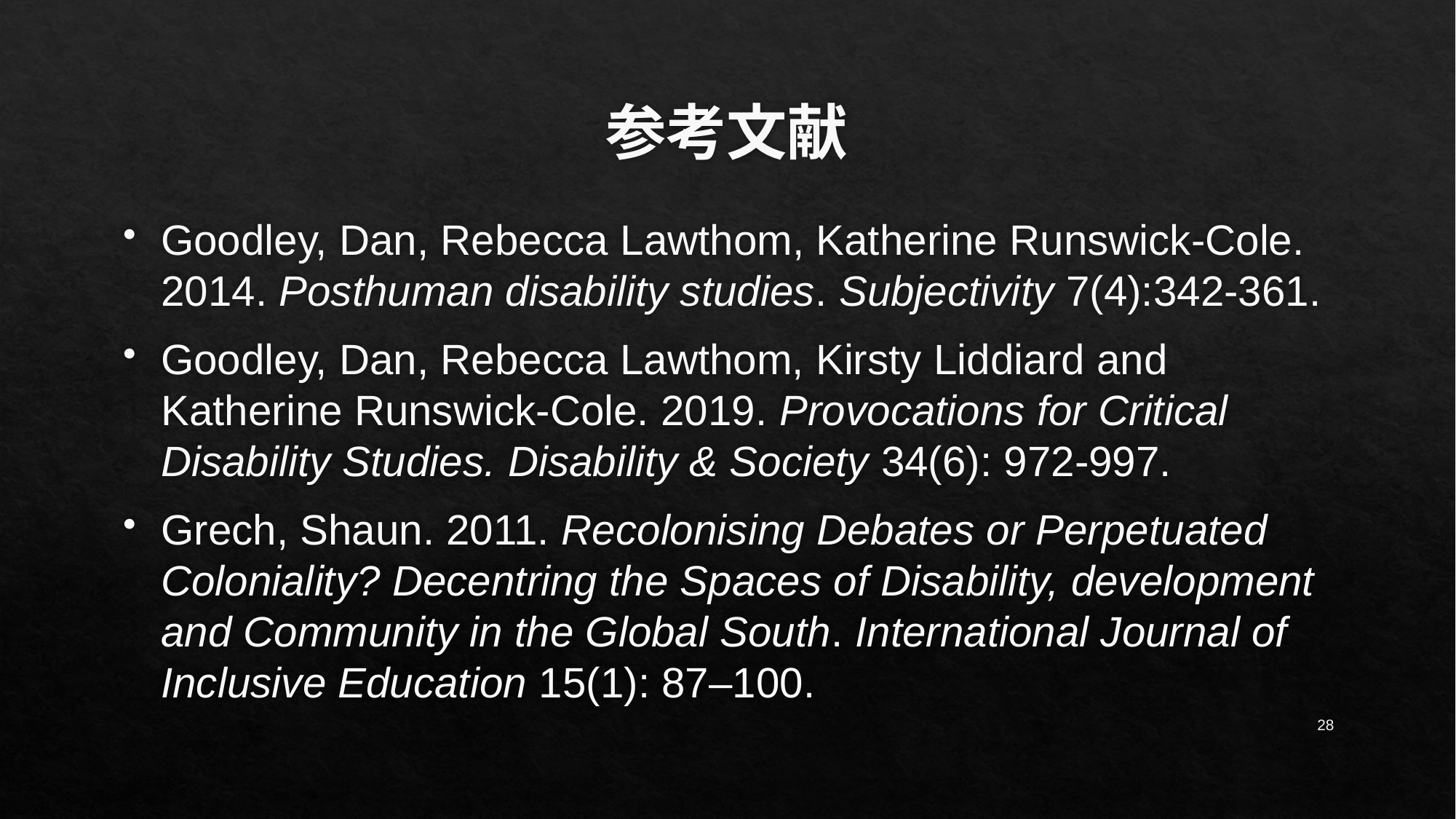

# 参考文献
Goodley, Dan, Rebecca Lawthom, Katherine Runswick-Cole. 2014. Posthuman disability studies. Subjectivity 7(4):342-361.
Goodley, Dan, Rebecca Lawthom, Kirsty Liddiard and Katherine Runswick-Cole. 2019. Provocations for Critical Disability Studies. Disability & Society 34(6): 972-997.
Grech, Shaun. 2011. Recolonising Debates or Perpetuated Coloniality? Decentring the Spaces of Disability, development and Community in the Global South. International Journal of Inclusive Education 15(1): 87–100.
28